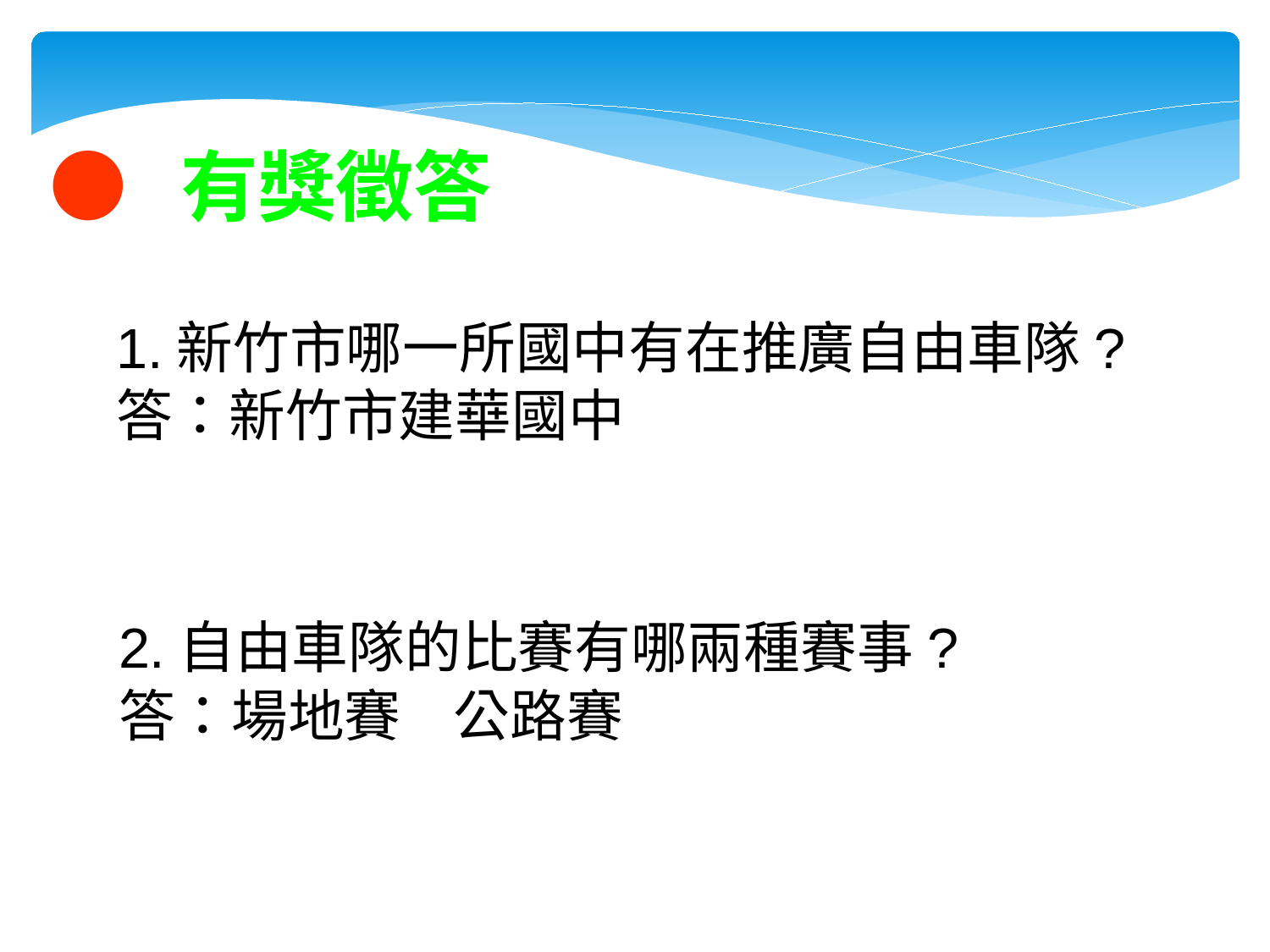

●  有獎徵答
1.新竹市哪一所國中有在推廣自由車隊?
答：新竹市建華國中
2.自由車隊的比賽有哪兩種賽事?
答：場地賽
公路賽